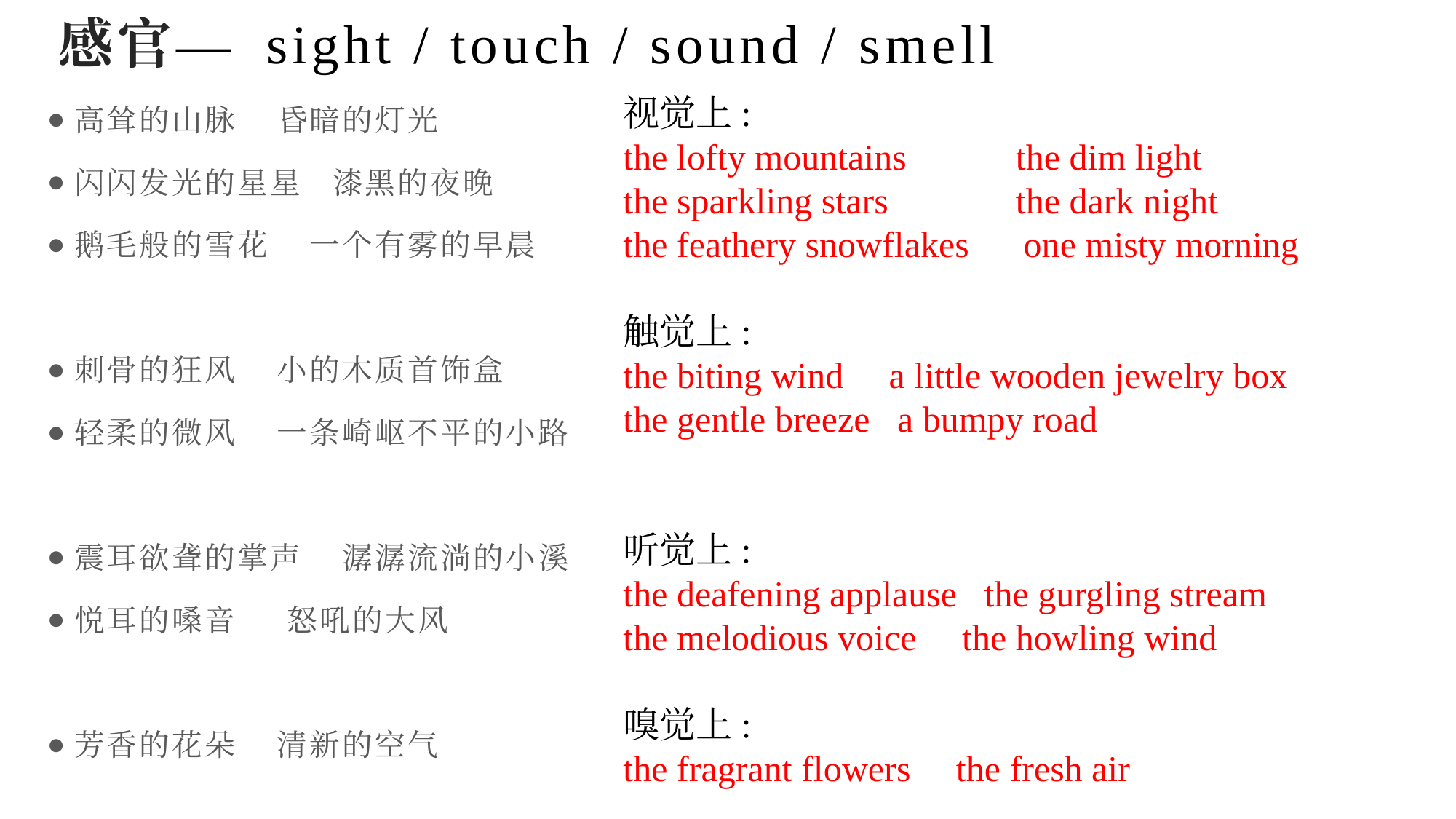

# 感官— sight / touch / sound / smell
高耸的山脉    昏暗的灯光
闪闪发光的星星   漆黑的夜晚
鹅毛般的雪花    一个有雾的早晨

刺骨的狂风    小的木质首饰盒
轻柔的微风    一条崎岖不平的小路

震耳欲聋的掌声    潺潺流淌的小溪
悦耳的嗓音     怒吼的大风

芳香的花朵    清新的空气
视觉上:
the lofty mountains            the dim lightthe sparkling stars              the dark night the feathery snowflakes      one misty morning
 触觉上:
the biting wind     a little wooden jewelry box the gentle breeze   a bumpy road

听觉上:
the deafening applause   the gurgling stream the melodious voice     the howling wind
嗅觉上:
the fragrant flowers     the fresh air